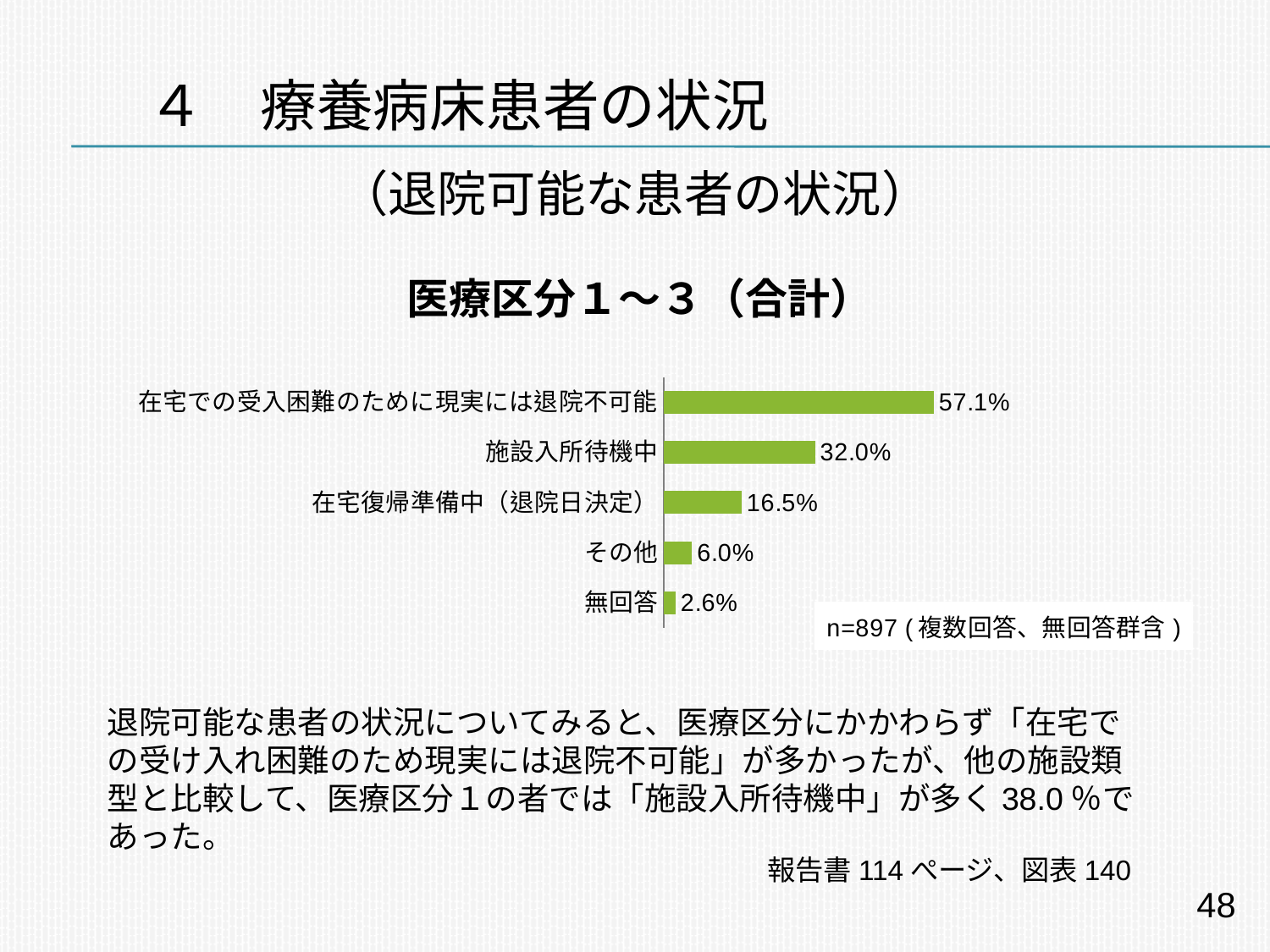

# ４　療養病床患者の状況
（退院可能な患者の状況）

### Chart

| Category | 合計 |
|---|---|
| 在宅での受入困難のために現実には退院不可能 | 0.5707915273132677 |
| 施設入所待機中 | 0.3199554069119288 |
| 在宅復帰準備中（退院日決定） | 0.16499442586399224 |
| その他 | 0.06020066889632111 |
| 無回答 | 0.02564102564102582 |
医療区分１～３（合計）
退院可能な患者の状況についてみると、医療区分にかかわらず「在宅での受け入れ困難のため現実には退院不可能」が多かったが、他の施設類型と比較して、医療区分１の者では「施設入所待機中」が多く38.0％であった。
報告書114ぺージ、図表140
48